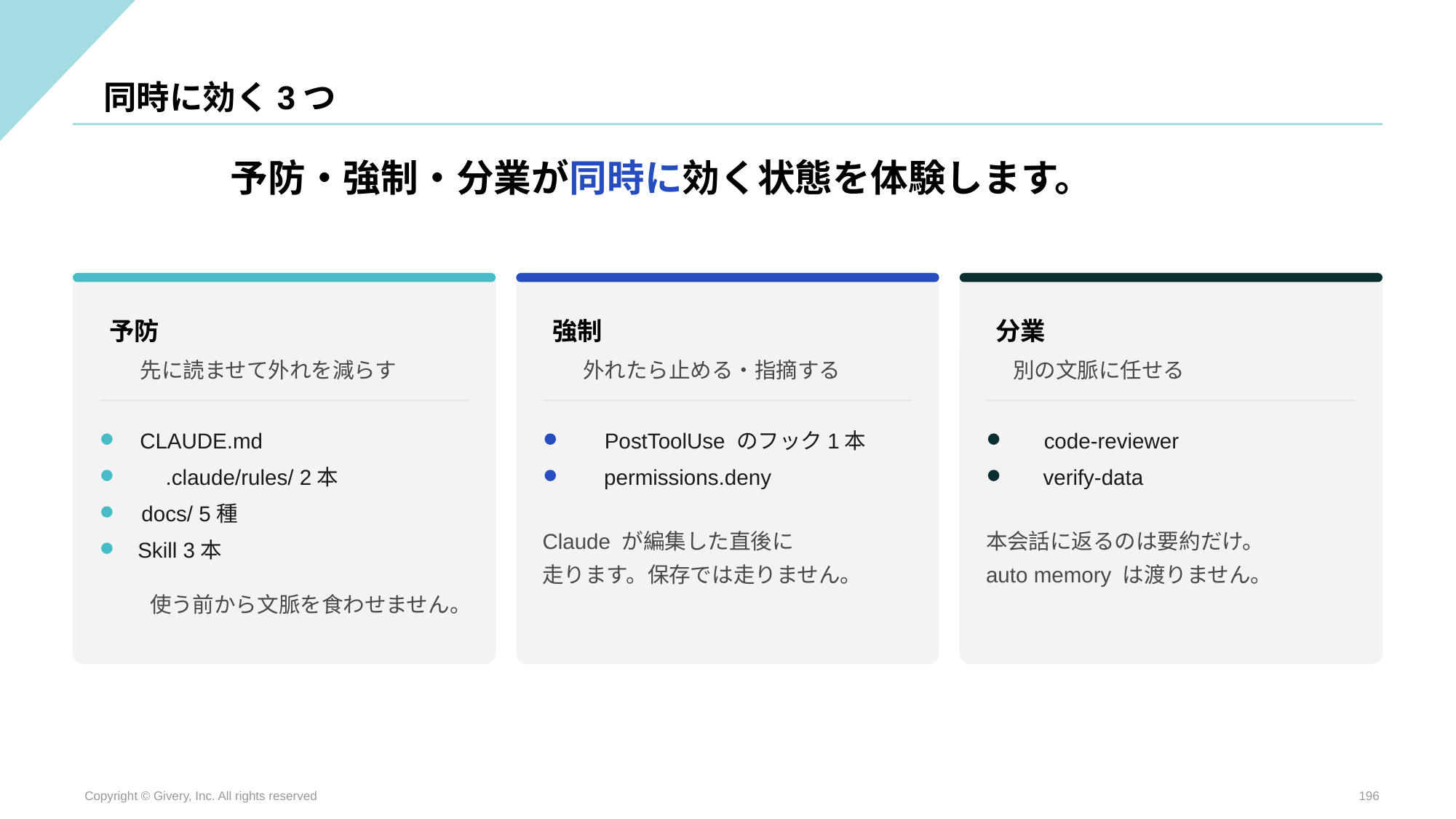

同時に効く3つ

予防・強制・分業が同時に効く状態を体験します。

予防
強制
分業
先に読ませて外れを減らす
外れたら止める・指摘する
別の文脈に任せる

CLAUDE.md
PostToolUse のフック1本
code-reviewer

.claude/rules/ 2本
permissions.deny
verify-data

docs/ 5種

Claude が編集した直後に
走ります。保存では走りません。
本会話に返るのは要約だけ。
auto memory は渡りません。
Skill 3本

使う前から文脈を食わせません。
Copyright © Givery, Inc. All rights reserved
196